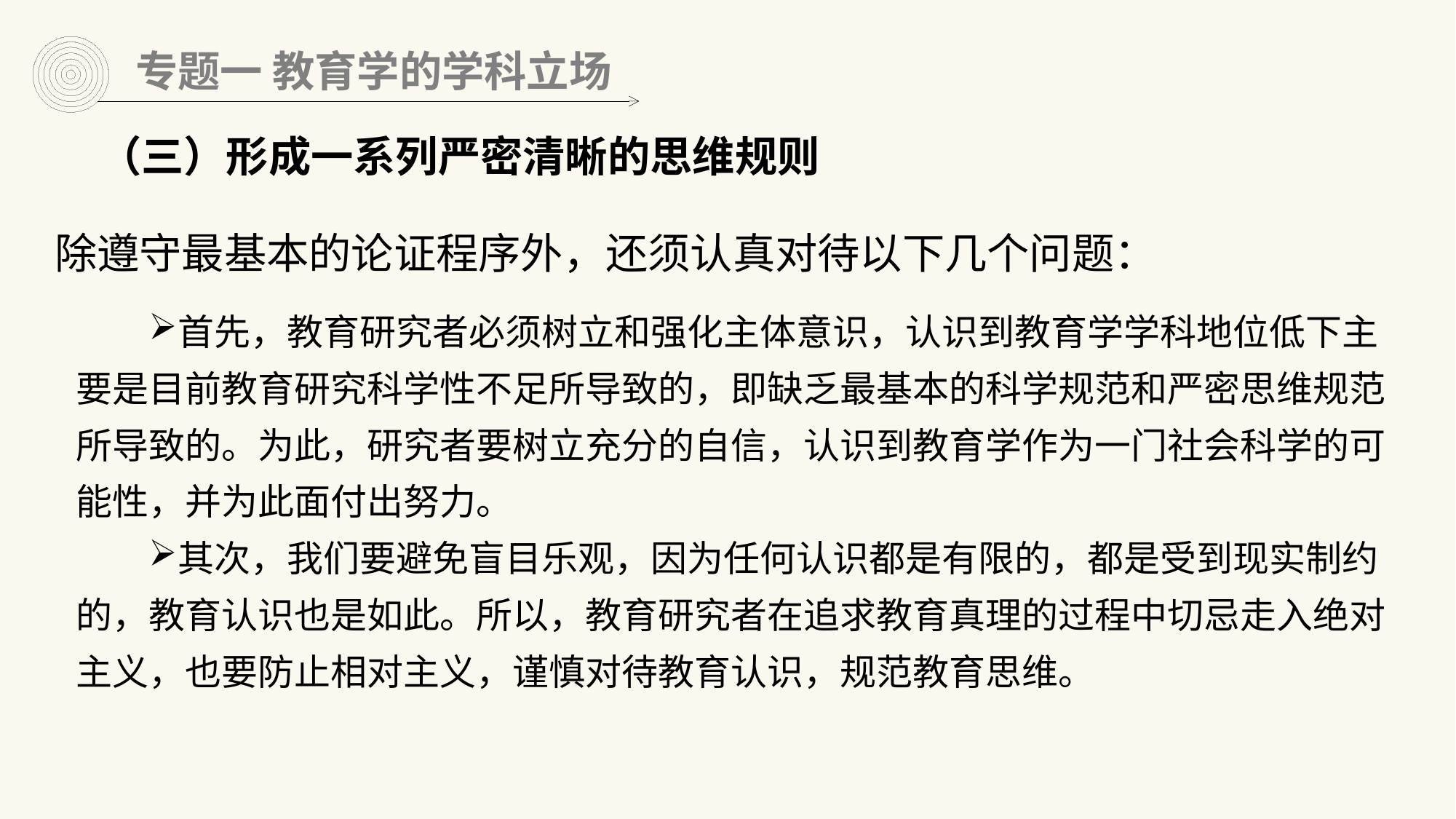

专题一 教育学的学科立场
（三）形成一系列严密清晰的思维规则
 除遵守最基本的论证程序外，还须认真对待以下几个问题：
首先，教育研究者必须树立和强化主体意识，认识到教育学学科地位低下主要是目前教育研究科学性不足所导致的，即缺乏最基本的科学规范和严密思维规范所导致的。为此，研究者要树立充分的自信，认识到教育学作为一门社会科学的可能性，并为此面付出努力。
其次，我们要避免盲目乐观，因为任何认识都是有限的，都是受到现实制约的，教育认识也是如此。所以，教育研究者在追求教育真理的过程中切忌走入绝对主义，也要防止相对主义，谨慎对待教育认识，规范教育思维。